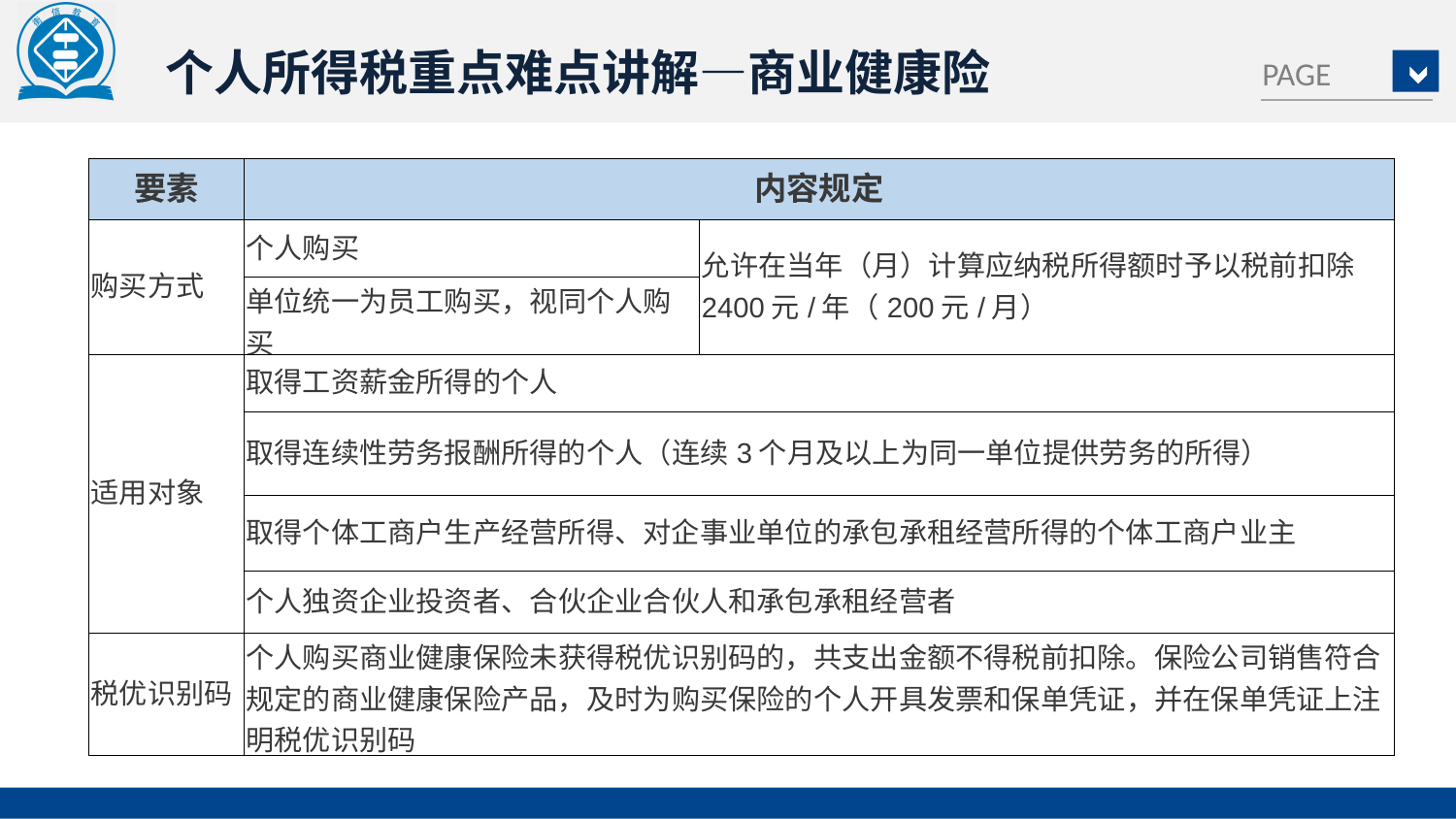

个人所得税重点难点讲解—商业健康险
28
| 要素 | 内容规定 |  |
| --- | --- | --- |
| 购买方式 | 个人购买 | 允许在当年（月）计算应纳税所得额时予以税前扣除2400元/年（200元/月） |
|  | 单位统一为员工购买，视同个人购买 |  |
| 适用对象 | 取得工资薪金所得的个人 |  |
|  | 取得连续性劳务报酬所得的个人（连续3个月及以上为同一单位提供劳务的所得） |  |
|  | 取得个体工商户生产经营所得、对企事业单位的承包承租经营所得的个体工商户业主 |  |
|  | 个人独资企业投资者、合伙企业合伙人和承包承租经营者 |  |
| 税优识别码 | 个人购买商业健康保险未获得税优识别码的，共支出金额不得税前扣除。保险公司销售符合规定的商业健康保险产品，及时为购买保险的个人开具发票和保单凭证，并在保单凭证上注明税优识别码 |  |